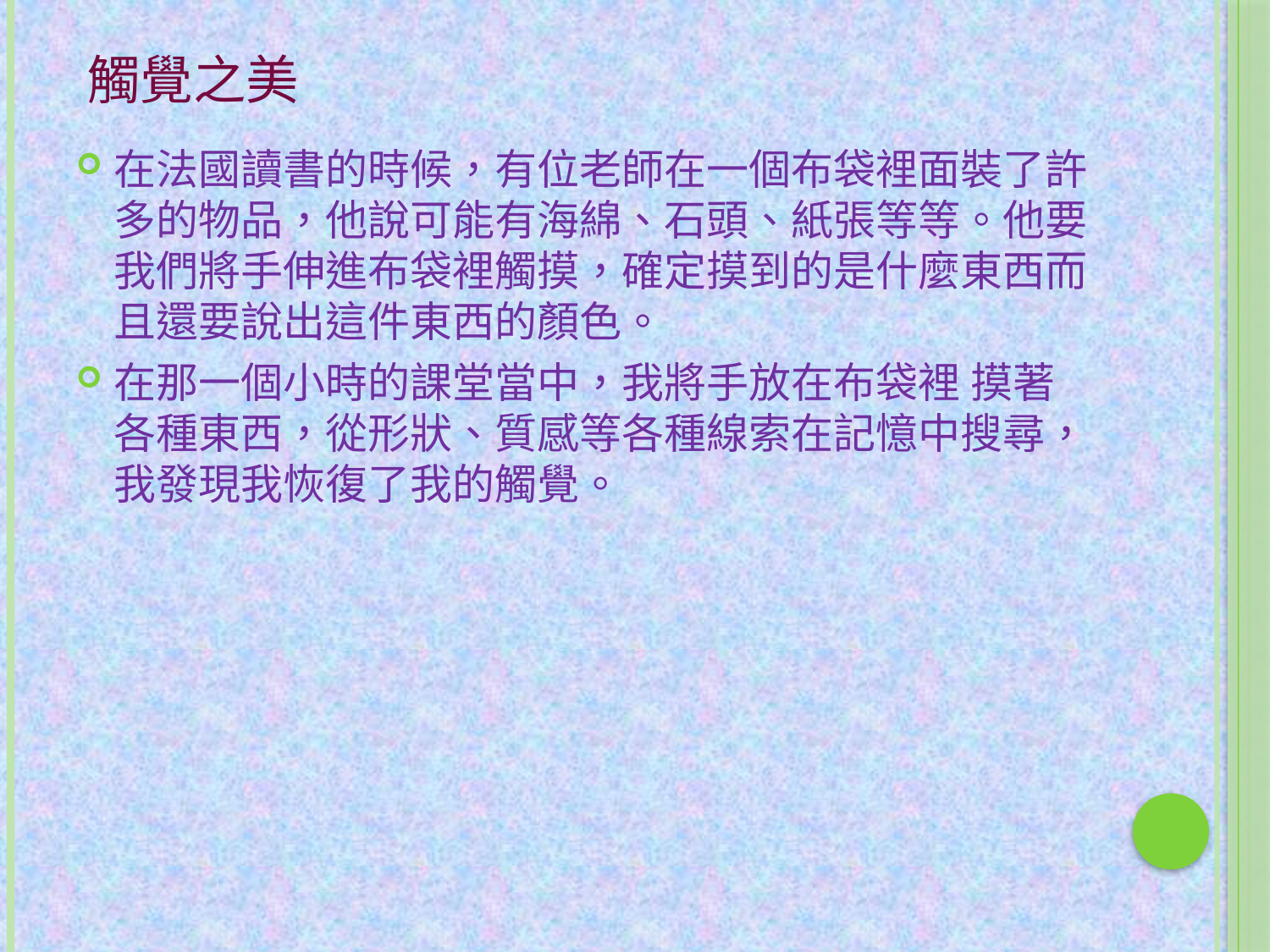

# 觸覺之美
在法國讀書的時候，有位老師在一個布袋裡面裝了許多的物品，他說可能有海綿、石頭、紙張等等。他要我們將手伸進布袋裡觸摸，確定摸到的是什麼東西而且還要說出這件東西的顏色。
在那一個小時的課堂當中，我將手放在布袋裡 摸著各種東西，從形狀、質感等各種線索在記憶中搜尋，我發現我恢復了我的觸覺。